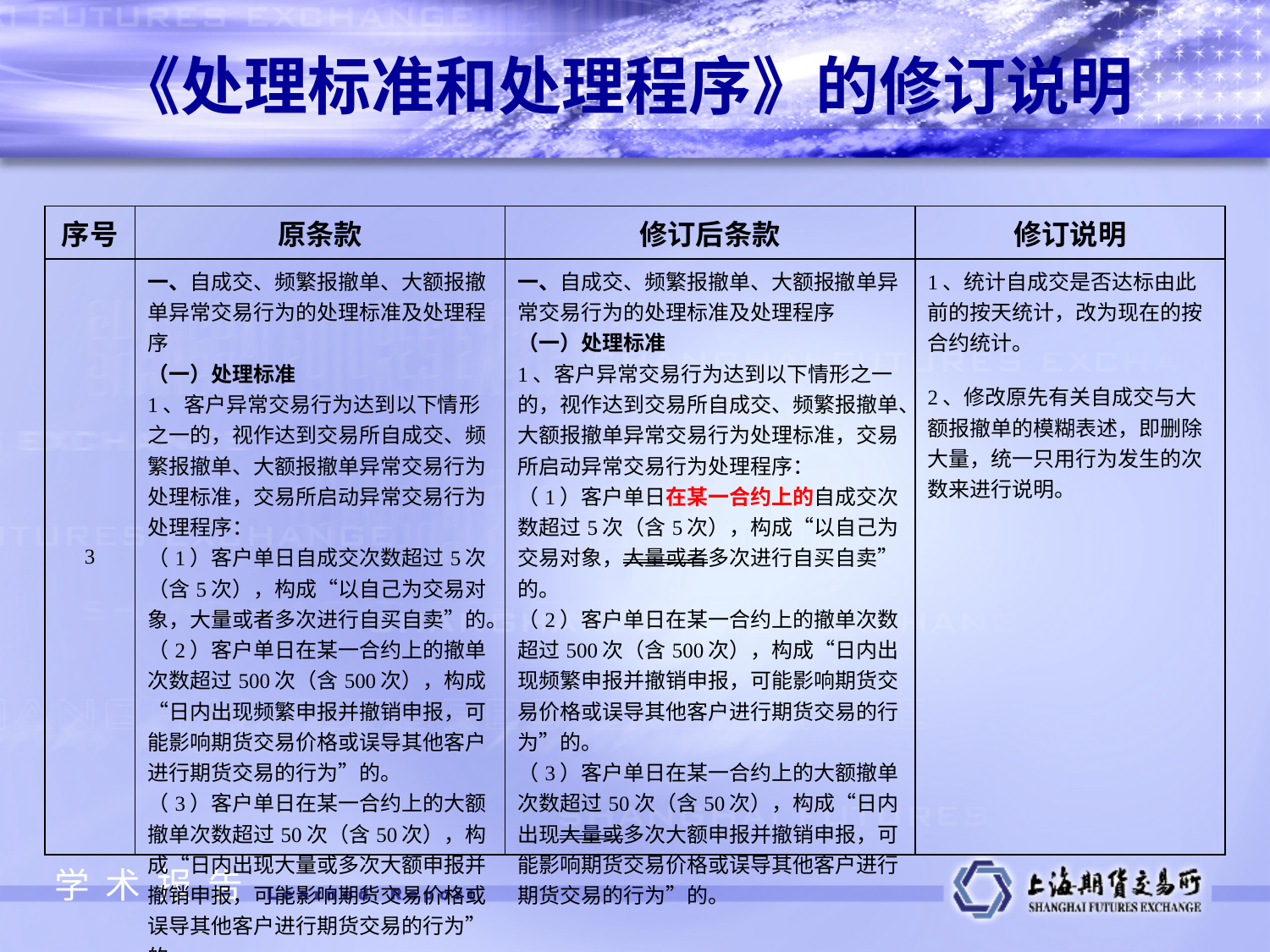

《处理标准和处理程序》的修订说明
| 序号 | 原条款 | 修订后条款 | 修订说明 |
| --- | --- | --- | --- |
| 3 | 一、自成交、频繁报撤单、大额报撤单异常交易行为的处理标准及处理程序 （一）处理标准 1、客户异常交易行为达到以下情形之一的，视作达到交易所自成交、频繁报撤单、大额报撤单异常交易行为处理标准，交易所启动异常交易行为处理程序： （1）客户单日自成交次数超过5次（含5次），构成“以自己为交易对象，大量或者多次进行自买自卖”的。 （2）客户单日在某一合约上的撤单次数超过500次（含500次），构成“日内出现频繁申报并撤销申报，可能影响期货交易价格或误导其他客户进行期货交易的行为”的。 （3）客户单日在某一合约上的大额撤单次数超过50次（含50次），构成“日内出现大量或多次大额申报并撤销申报，可能影响期货交易价格或误导其他客户进行期货交易的行为”的。 | 一、自成交、频繁报撤单、大额报撤单异常交易行为的处理标准及处理程序 （一）处理标准 1、客户异常交易行为达到以下情形之一的，视作达到交易所自成交、频繁报撤单、大额报撤单异常交易行为处理标准，交易所启动异常交易行为处理程序： （1）客户单日在某一合约上的自成交次数超过5次（含5次），构成“以自己为交易对象，大量或者多次进行自买自卖”的。 （2）客户单日在某一合约上的撤单次数超过500次（含500次），构成“日内出现频繁申报并撤销申报，可能影响期货交易价格或误导其他客户进行期货交易的行为”的。 （3）客户单日在某一合约上的大额撤单次数超过50次（含50次），构成“日内出现大量或多次大额申报并撤销申报，可能影响期货交易价格或误导其他客户进行期货交易的行为”的。 | 1、统计自成交是否达标由此前的按天统计，改为现在的按合约统计。 2、修改原先有关自成交与大额报撤单的模糊表述，即删除大量，统一只用行为发生的次数来进行说明。 |